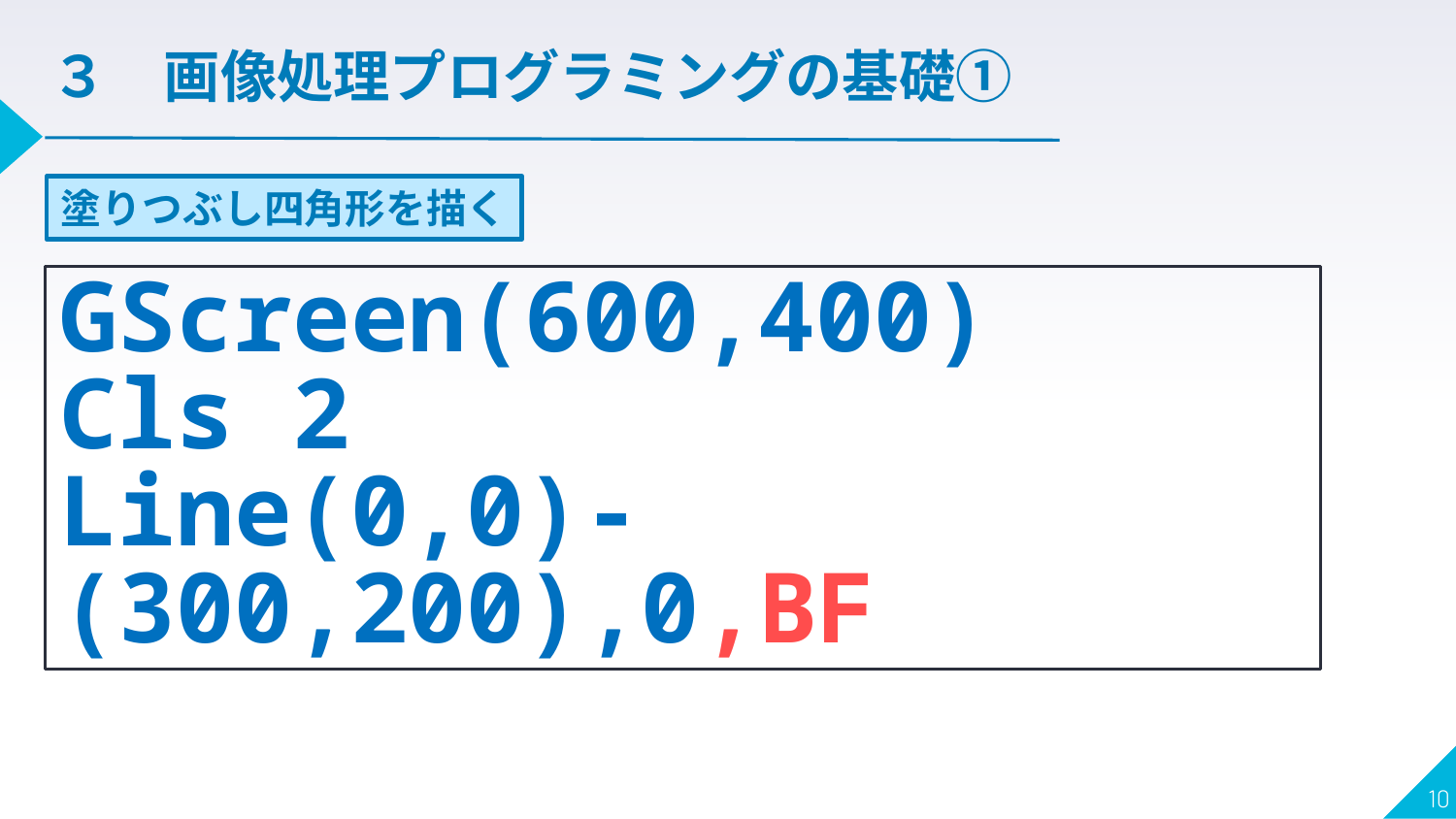

３　画像処理プログラミングの基礎①
塗りつぶし四角形を描く
GScreen(600,400)
Cls 2
Line(0,0)-(300,200),0,BF
10